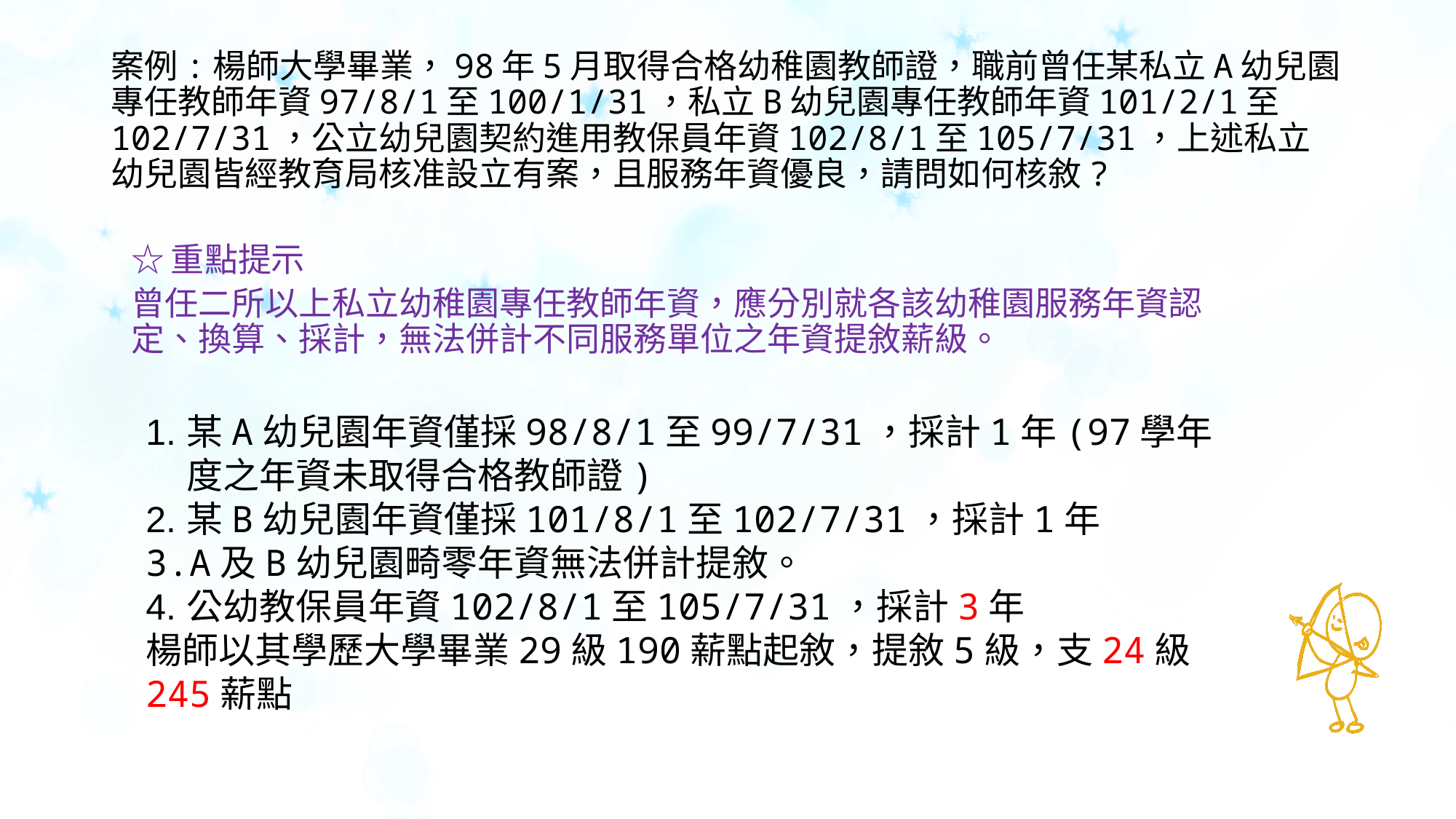

# 案例:楊師大學畢業，98年5月取得合格幼稚園教師證，職前曾任某私立A幼兒園專任教師年資97/8/1至100/1/31，私立B幼兒園專任教師年資101/2/1至102/7/31，公立幼兒園契約進用教保員年資102/8/1至105/7/31，上述私立幼兒園皆經教育局核准設立有案，且服務年資優良，請問如何核敘?
☆重點提示
曾任二所以上私立幼稚園專任教師年資，應分別就各該幼稚園服務年資認定、換算、採計，無法併計不同服務單位之年資提敘薪級。

某A幼兒園年資僅採98/8/1至99/7/31，採計1年(97學年度之年資未取得合格教師證)
某B幼兒園年資僅採101/8/1至102/7/31，採計1年
A及B幼兒園畸零年資無法併計提敘。
公幼教保員年資102/8/1至105/7/31，採計3年
楊師以其學歷大學畢業29級190薪點起敘，提敘5級，支24級245薪點